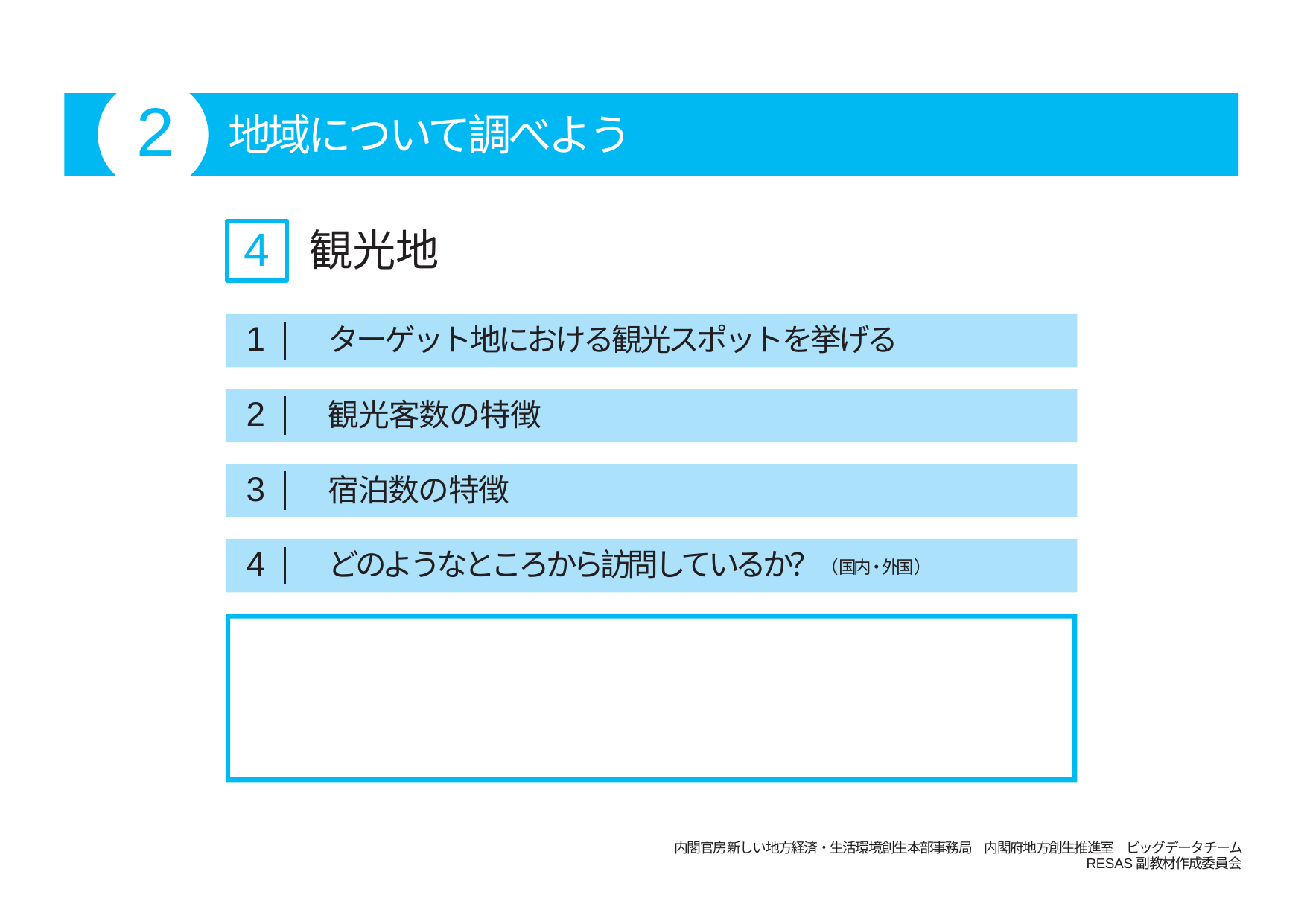

# 2

地域について調べよう

4	観光地

1	ターゲット地における観光スポットを挙げる

2	観光客数の特徴

3	宿泊数の特徴

4	どのようなところから訪問しているか？（国内・外国）

内閣官房新しい地方経済・生活環境創生本部事務局　内閣府地方創生推進室　ビッグデータチーム
RESAS副教材作成委員会